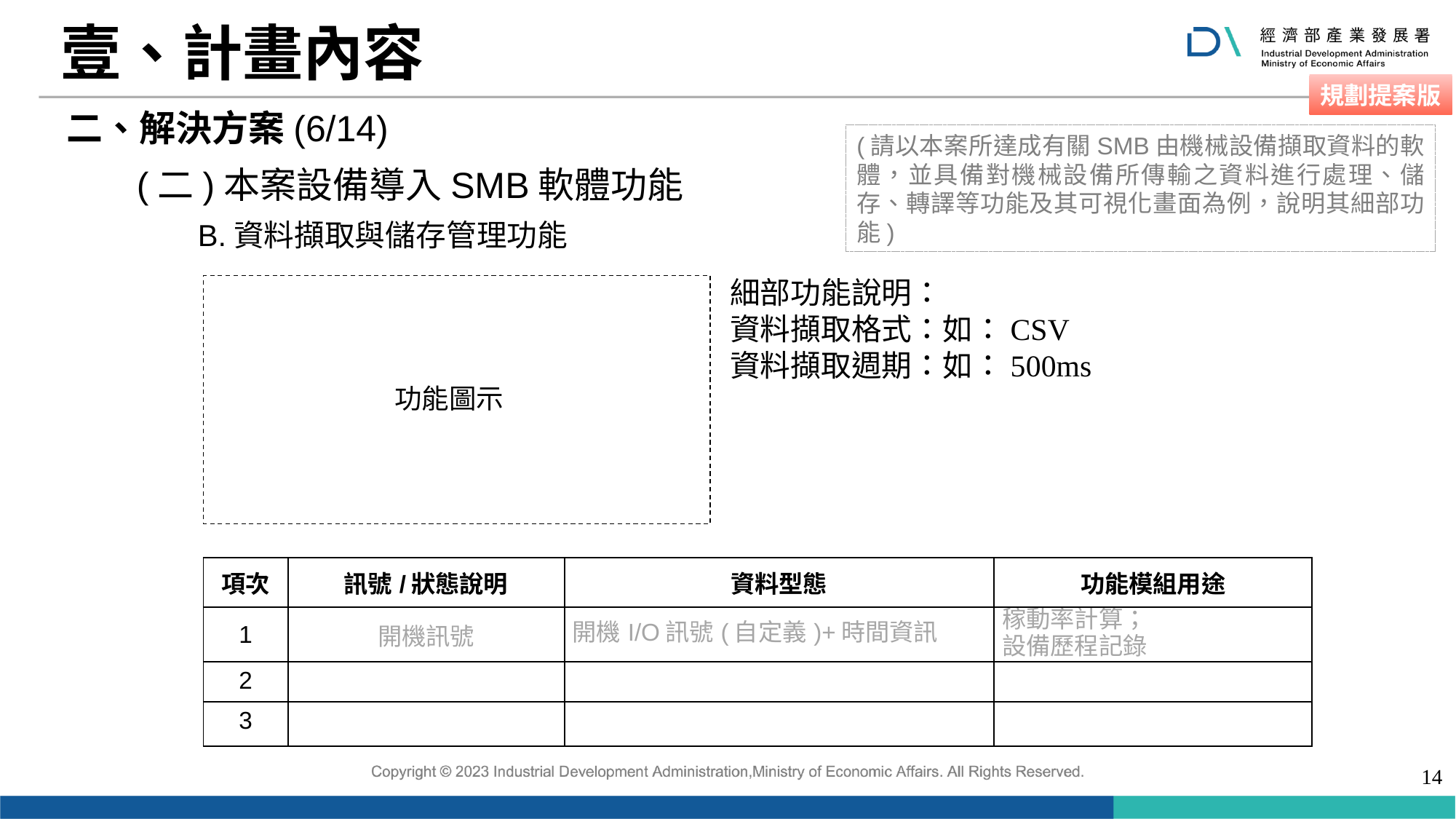

# 壹、計畫內容
 二、解決方案(6/14)
(請以本案所達成有關SMB由機械設備擷取資料的軟體，並具備對機械設備所傳輸之資料進行處理、儲存、轉譯等功能及其可視化畫面為例，說明其細部功能)
(二)本案設備導入SMB軟體功能
 B.資料擷取與儲存管理功能
細部功能說明：
資料擷取格式：如：CSV
資料擷取週期：如：500ms

功能圖示
| 項次 | 訊號/狀態說明 | 資料型態 | 功能模組用途 |
| --- | --- | --- | --- |
| 1 | 開機訊號 | 開機I/O訊號(自定義)+時間資訊 | 稼動率計算； 設備歷程記錄 |
| 2 |  |  |  |
| 3 |  |  |  |
14